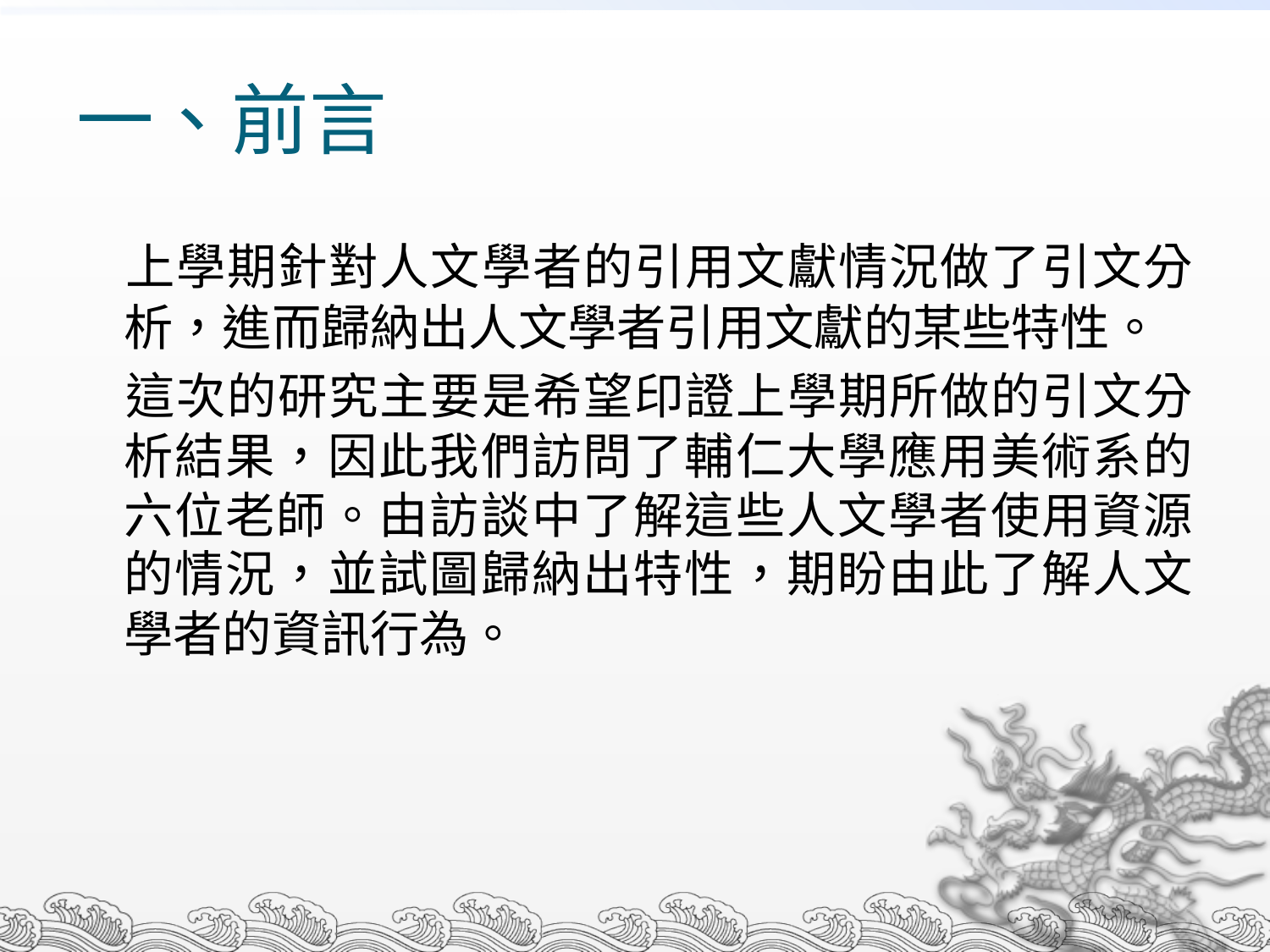

# 一、前言
	上學期針對人文學者的引用文獻情況做了引文分析，進而歸納出人文學者引用文獻的某些特性。
	這次的研究主要是希望印證上學期所做的引文分析結果，因此我們訪問了輔仁大學應用美術系的六位老師。由訪談中了解這些人文學者使用資源的情況，並試圖歸納出特性，期盼由此了解人文學者的資訊行為。